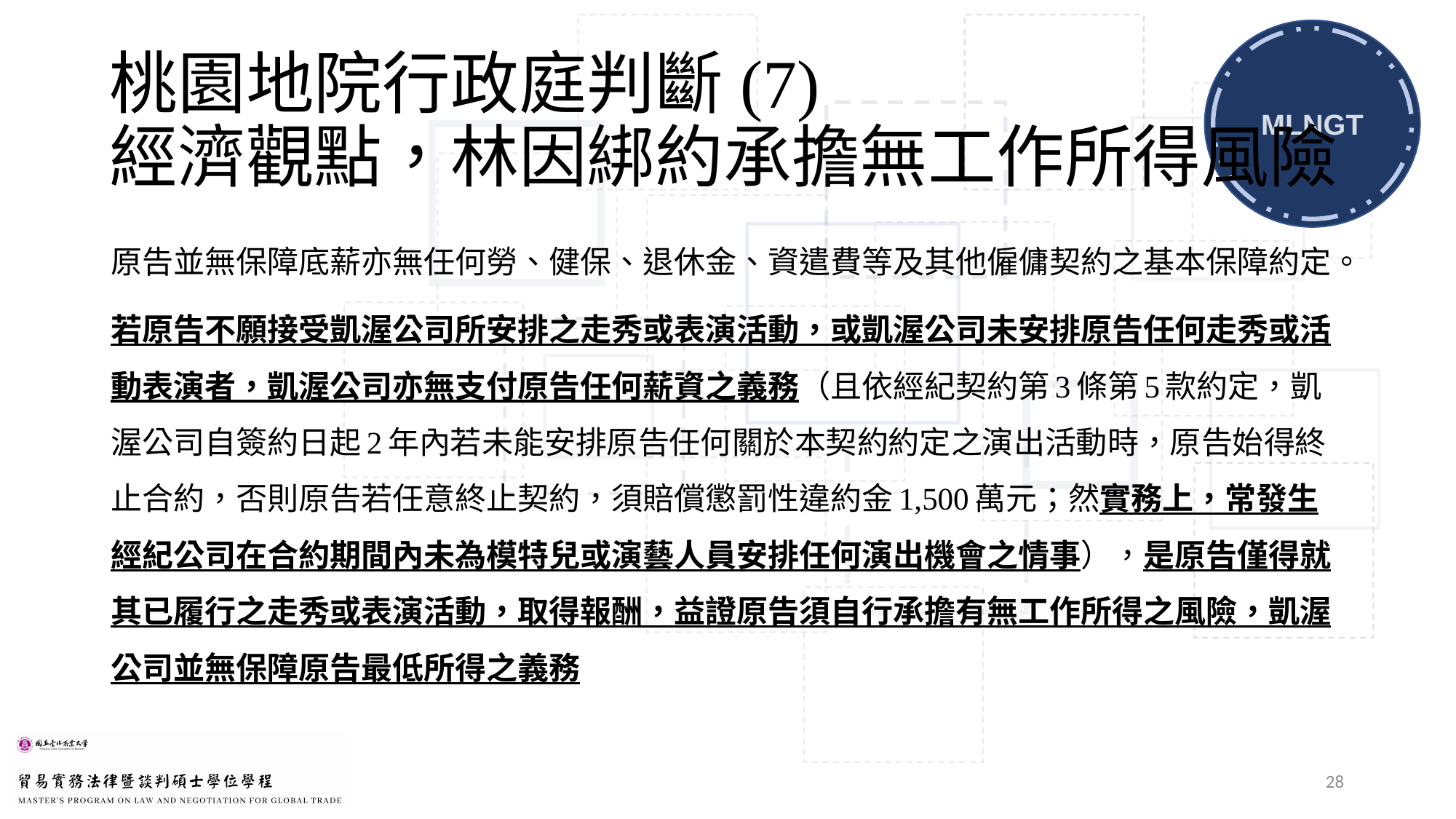

# 桃園地院行政庭判斷(7) 經濟觀點，林因綁約承擔無工作所得風險
原告並無保障底薪亦無任何勞、健保、退休金、資遣費等及其他僱傭契約之基本保障約定。
若原告不願接受凱渥公司所安排之走秀或表演活動，或凱渥公司未安排原告任何走秀或活動表演者，凱渥公司亦無支付原告任何薪資之義務（且依經紀契約第3條第5款約定，凱渥公司自簽約日起2年內若未能安排原告任何關於本契約約定之演出活動時，原告始得終止合約，否則原告若任意終止契約，須賠償懲罰性違約金1,500萬元；然實務上，常發生經紀公司在合約期間內未為模特兒或演藝人員安排任何演出機會之情事），是原告僅得就其已履行之走秀或表演活動，取得報酬，益證原告須自行承擔有無工作所得之風險，凱渥公司並無保障原告最低所得之義務